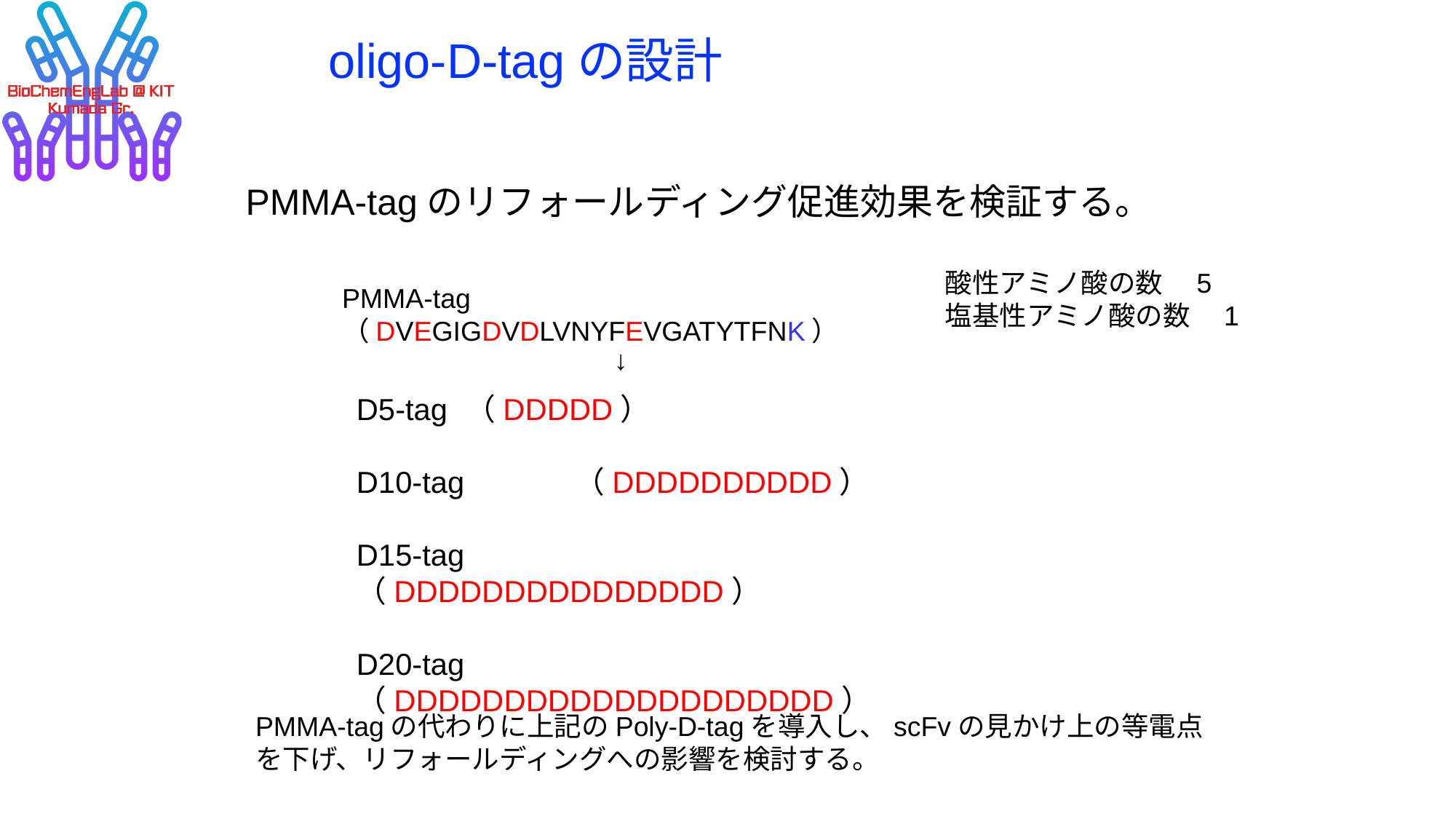

# oligo-D-tagの設計
PMMA-tagのリフォールディング促進効果を検証する。
酸性アミノ酸の数　5
塩基性アミノ酸の数　1
PMMA-tag （DVEGIGDVDLVNYFEVGATYTFNK）
↓
D5-tag 	（DDDDD）

D10-tag 	（DDDDDDDDDD）

D15-tag 	（DDDDDDDDDDDDDDD）

D20-tag 	（DDDDDDDDDDDDDDDDDDDD）

PMMA-tagの代わりに上記のPoly-D-tagを導入し、scFvの見かけ上の等電点を下げ、リフォールディングへの影響を検討する。